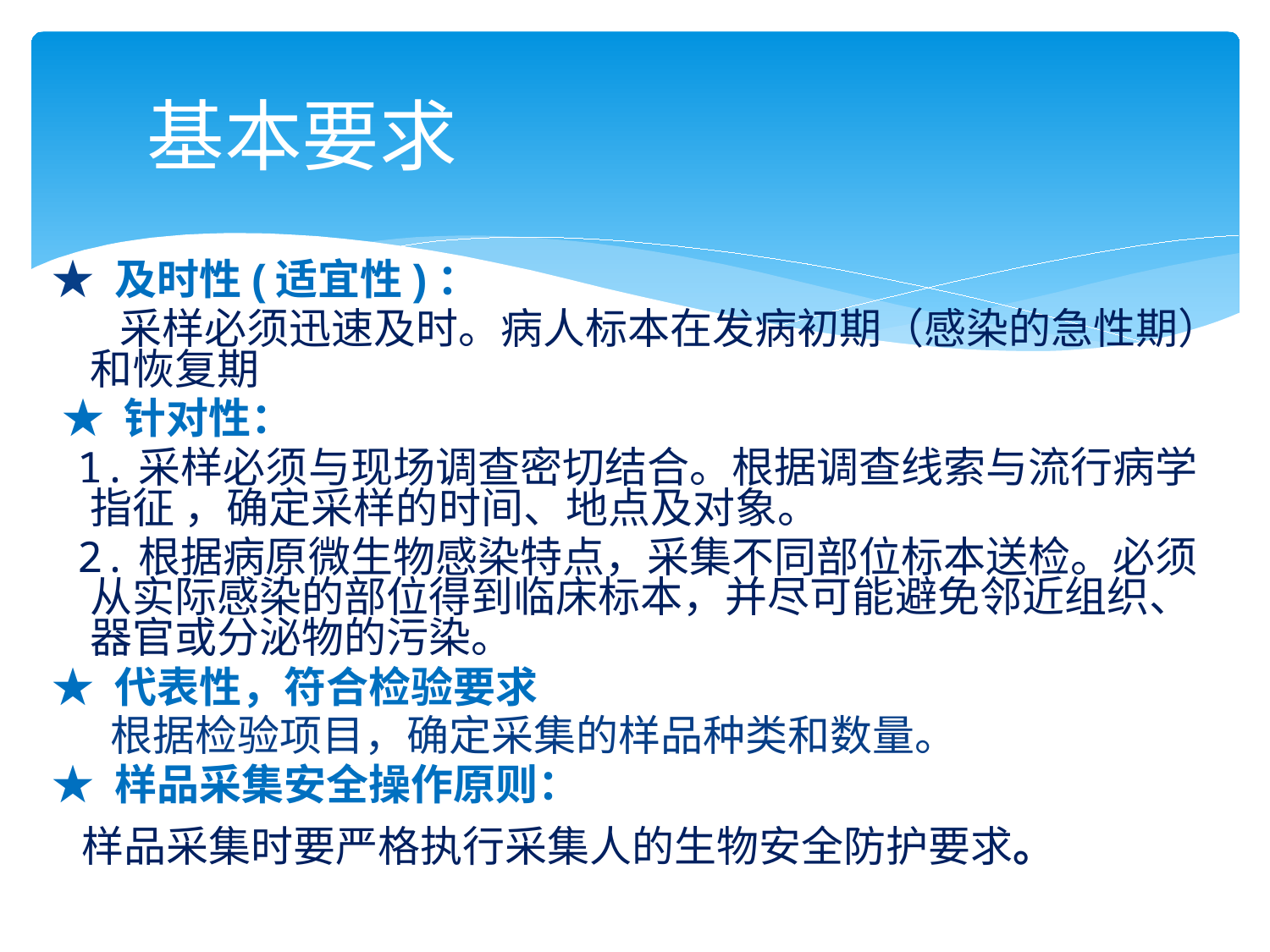

# 基本要求
★ 及时性(适宜性)：
      采样必须迅速及时。病人标本在发病初期（感染的急性期）和恢复期
 ★ 针对性：
 1.采样必须与现场调查密切结合。根据调查线索与流行病学指征 ，确定采样的时间、地点及对象。
 2.根据病原微生物感染特点，采集不同部位标本送检。必须从实际感染的部位得到临床标本，并尽可能避免邻近组织、器官或分泌物的污染。
★ 代表性，符合检验要求
     根据检验项目，确定采集的样品种类和数量。
★ 样品采集安全操作原则：
  样品采集时要严格执行采集人的生物安全防护要求。